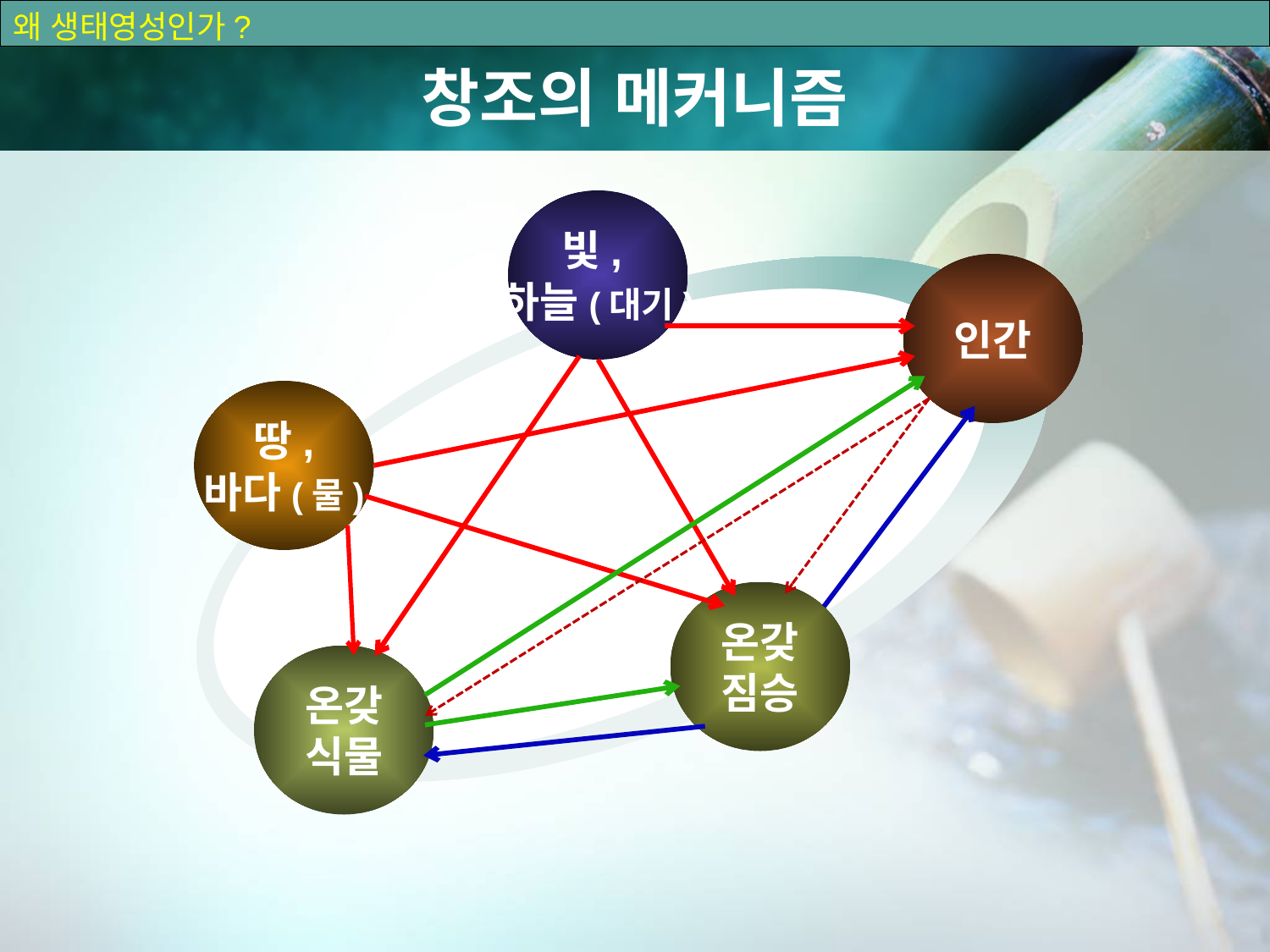

왜 생태영성인가?
# 창조의 메커니즘
빛,
하늘(대기)
인간

땅,
바다(물)
온갖
짐승
온갖
식물